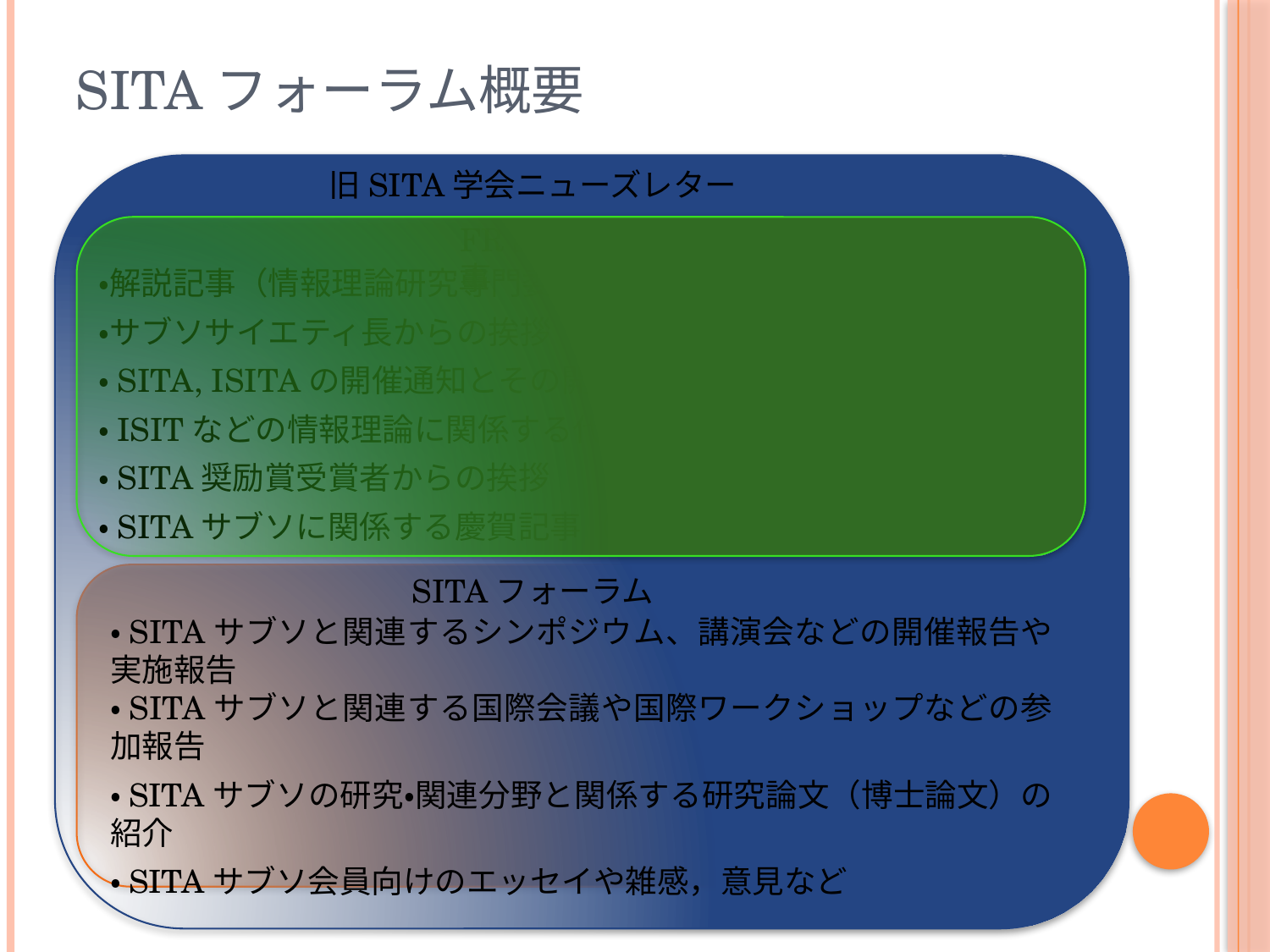

# SITAフォーラム概要

旧SITA学会ニューズレター
FR誌記事

・解説記事（情報理論研究専門委員会（IT研専）と協同）
・サブソサイエティ長からの挨拶
・SITA, ISITAの開催通知とその開催報告
・ISITなどの情報理論に関係する代表的な国際会議の参加報告
・SITA奨励賞受賞者からの挨拶
・SITAサブソに関係する慶賀記事（論文賞受賞など）

SITAフォーラム
・SITAサブソと関連するシンポジウム、講演会などの開催報告や実施報告
・SITAサブソと関連する国際会議や国際ワークショップなどの参加報告
・SITAサブソの研究・関連分野と関係する研究論文（博士論文）の紹介
・SITAサブソ会員向けのエッセイや雑感，意見など